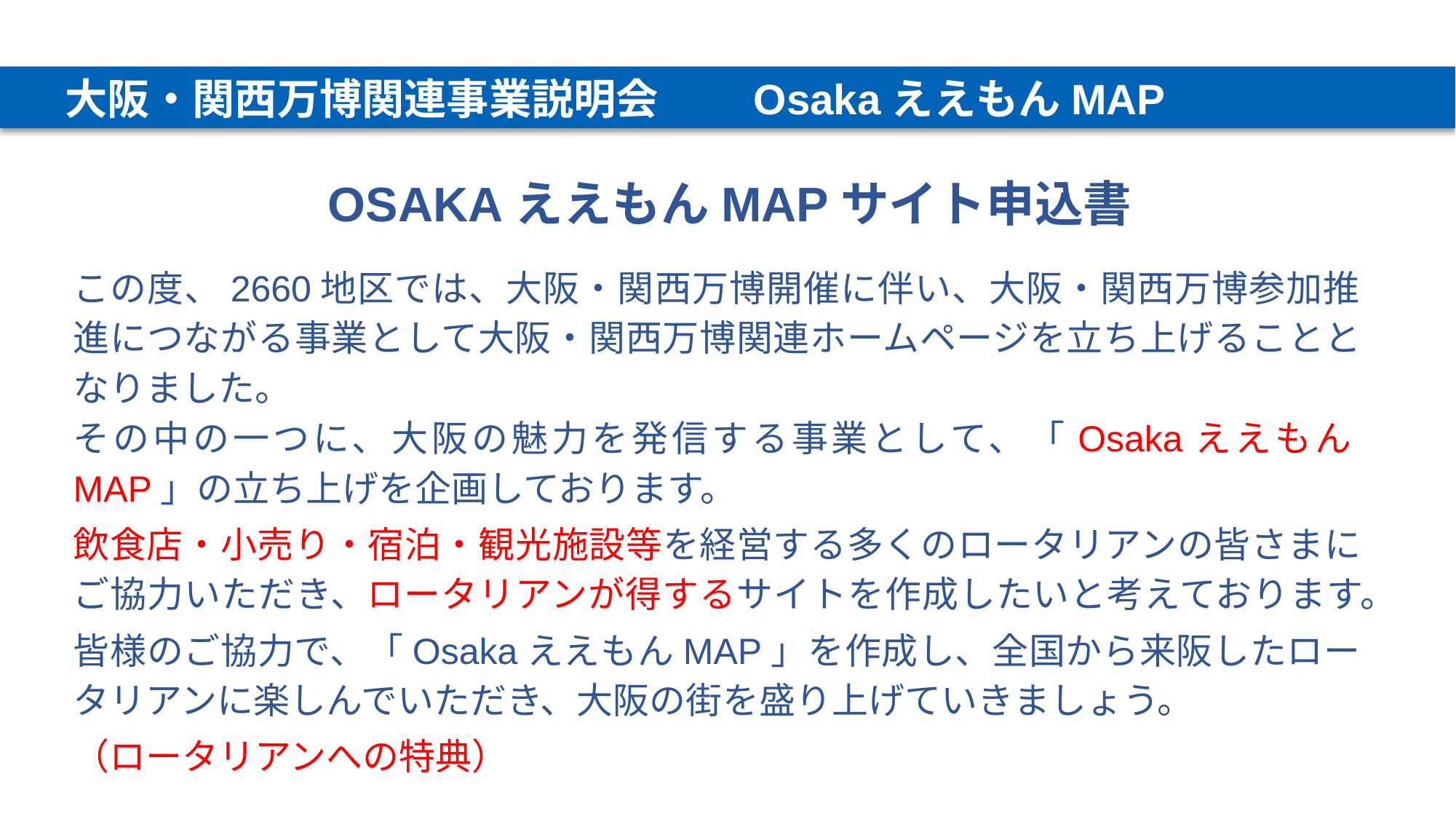

大阪・関西万博関連事業説明会　　OsakaええもんMAP

　OSAKAええもんMAPサイト申込書
この度、2660地区では、大阪・関西万博開催に伴い、大阪・関西万博参加推進につながる事業として大阪・関西万博関連ホームページを立ち上げることとなりました。
その中の一つに、大阪の魅力を発信する事業として、「OsakaええもんMAP」の立ち上げを企画しております。
飲食店・小売り・宿泊・観光施設等を経営する多くのロータリアンの皆さまにご協力いただき、ロータリアンが得するサイトを作成したいと考えております。
皆様のご協力で、「OsakaええもんMAP」を作成し、全国から来阪したロータリアンに楽しんでいただき、大阪の街を盛り上げていきましょう。
（ロータリアンへの特典）